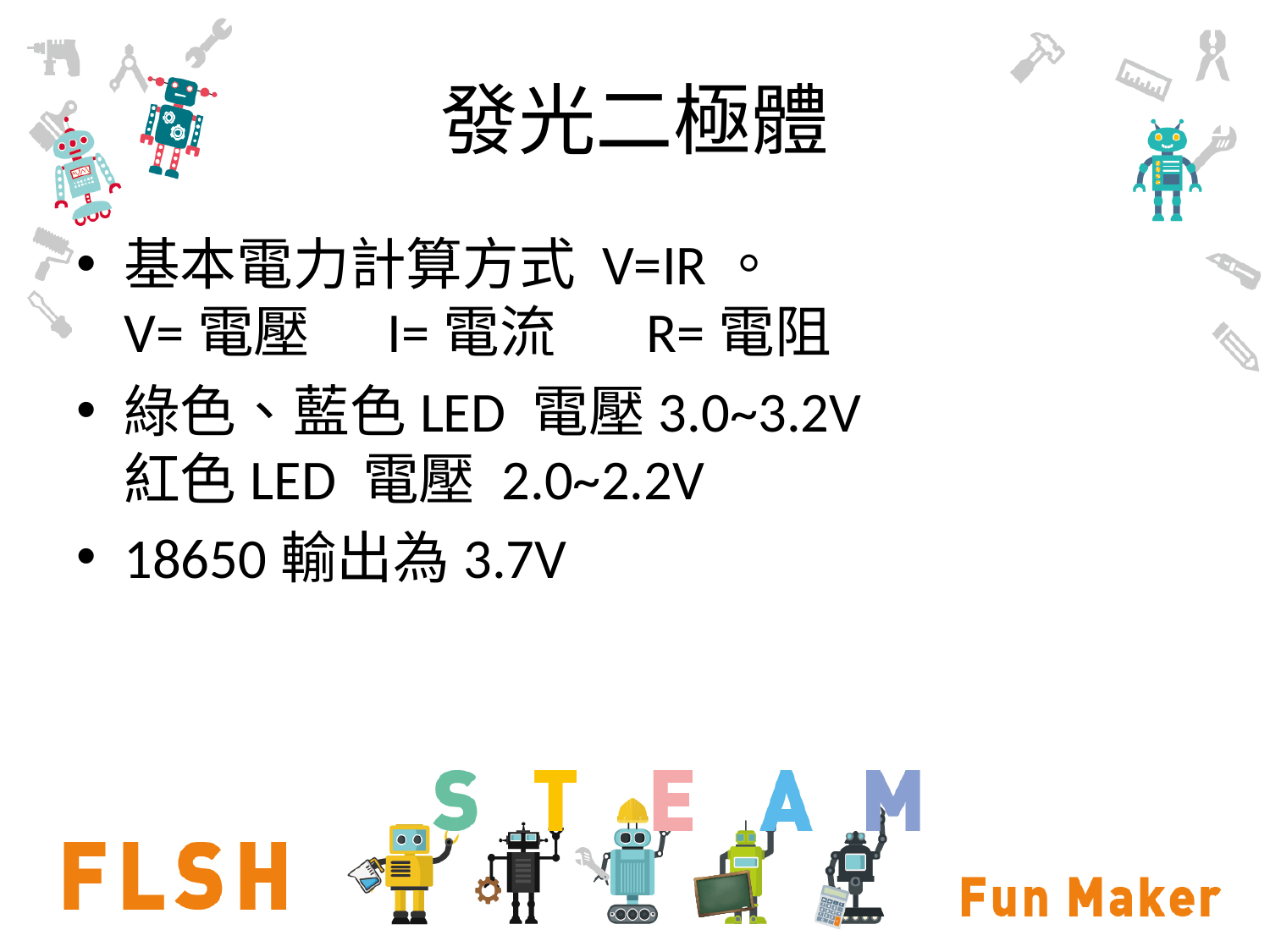

# 發光二極體
基本電力計算方式 V=IR。
V=電壓     I=電流      R=電阻
綠色、藍色LED 電壓3.0~3.2V
紅色LED 電壓 2.0~2.2V
18650輸出為3.7V